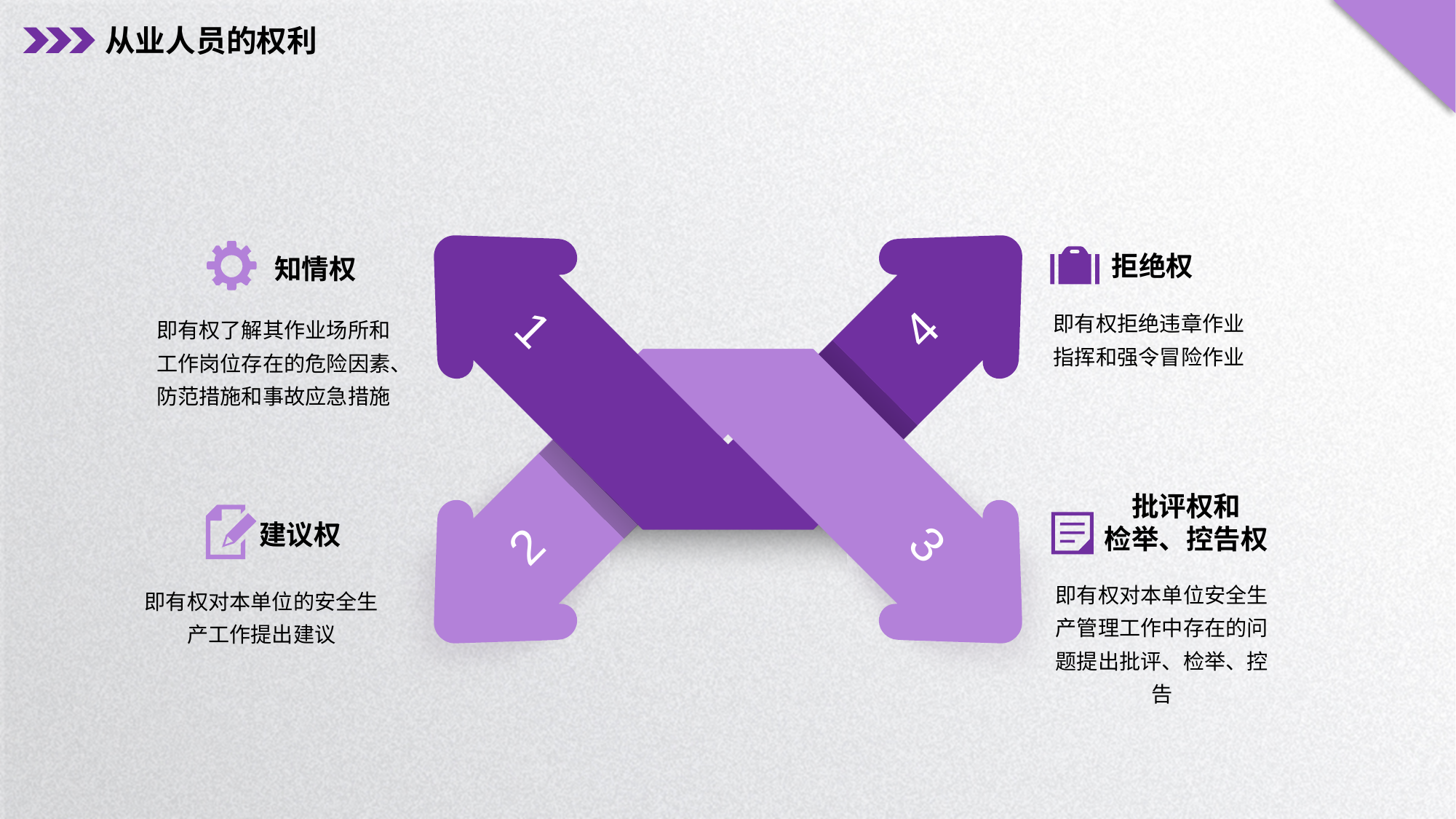

从业人员的权利

拒绝权

知情权
4
1
即有权拒绝违章作业指挥和强令冒险作业
即有权了解其作业场所和工作岗位存在的危险因素、防范措施和事故应急措施

批评权和
检举、控告权

3
2

建议权
即有权对本单位安全生产管理工作中存在的问题提出批评、检举、控告
即有权对本单位的安全生产工作提出建议